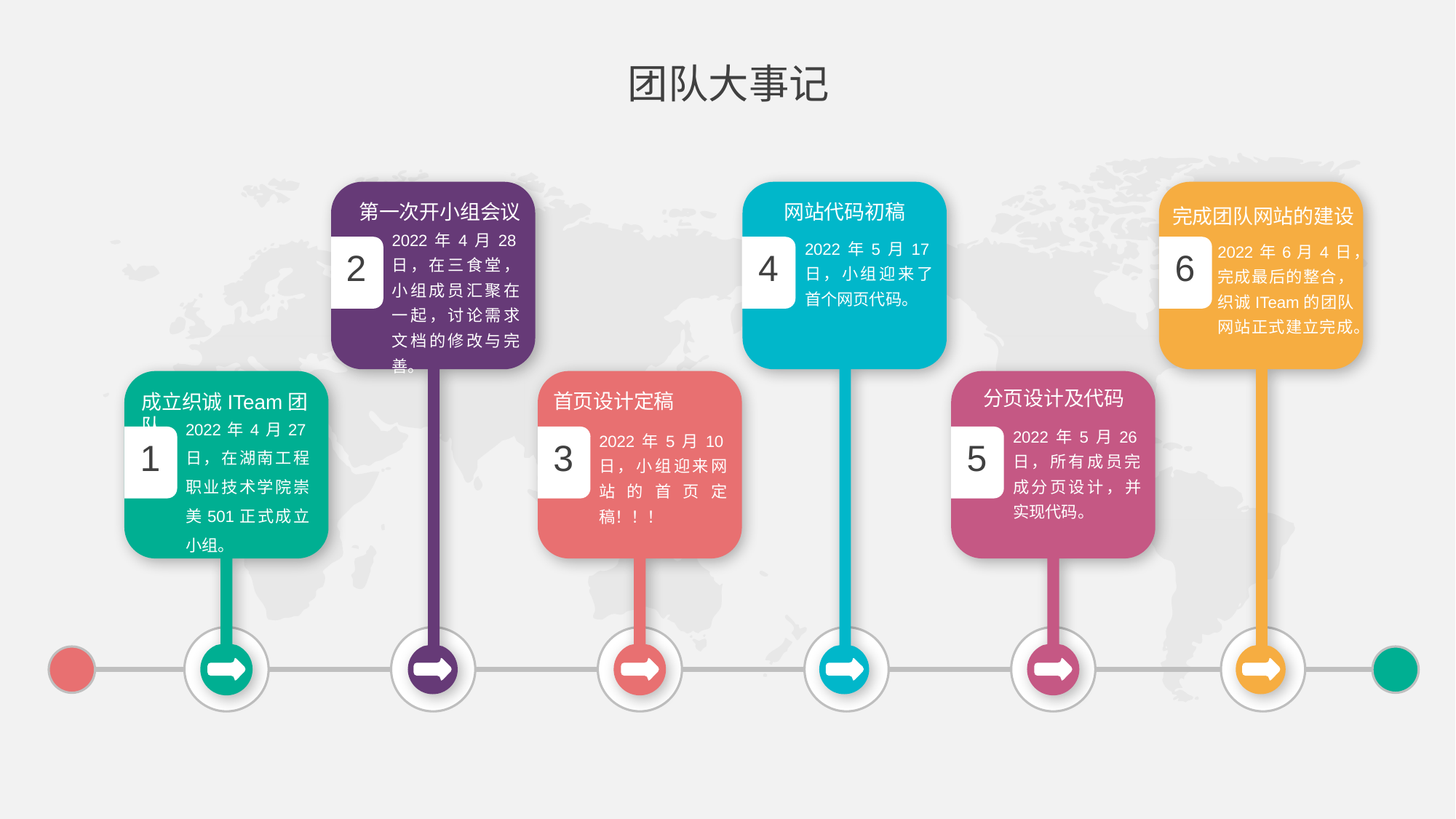

团队大事记

第一次开小组会议
2022年4月28日，在三食堂，小组成员汇聚在一起，讨论需求文档的修改与完善。
2

网站代码初稿
2022年5月17日，小组迎来了首个网页代码。
4

完成团队网站的建设
2022年6月4日，完成最后的整合，织诚ITeam的团队网站正式建立完成。
6

成立织诚ITeam团队
2022年4月27日，在湖南工程职业技术学院崇美501正式成立小组。
1

首页设计定稿
2022年5月10日，小组迎来网站的首页定稿！！！
3

分页设计及代码
2022年5月26日，所有成员完成分页设计，并实现代码。
5